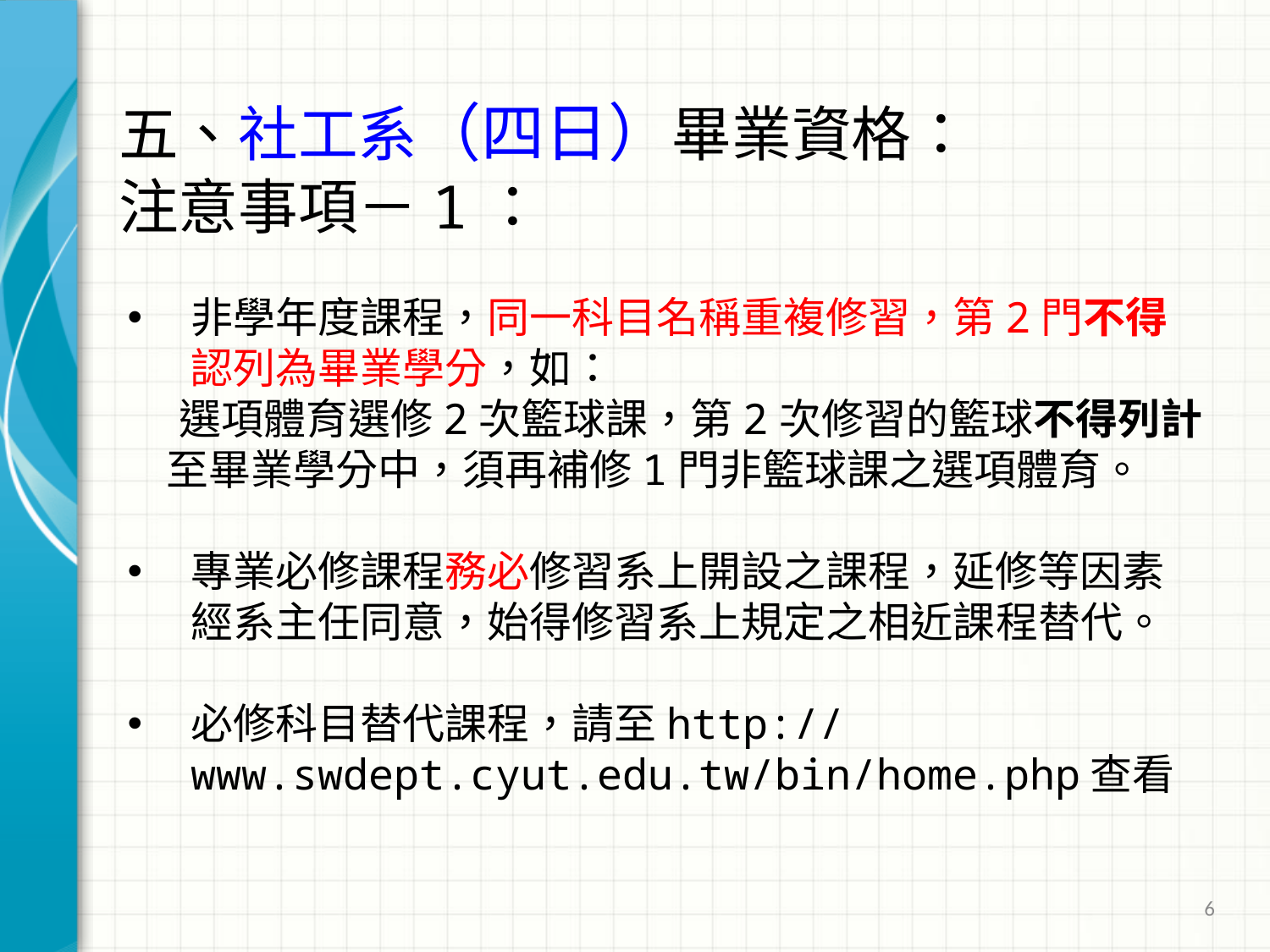

# 五、社工系（四日）畢業資格： 注意事項－1：
非學年度課程，同一科目名稱重複修習，第2門不得認列為畢業學分，如：
　 選項體育選修2次籃球課，第2次修習的籃球不得列計
   至畢業學分中，須再補修1門非籃球課之選項體育。

專業必修課程務必修習系上開設之課程，延修等因素經系主任同意，始得修習系上規定之相近課程替代。

必修科目替代課程，請至http://www.swdept.cyut.edu.tw/bin/home.php查看

6